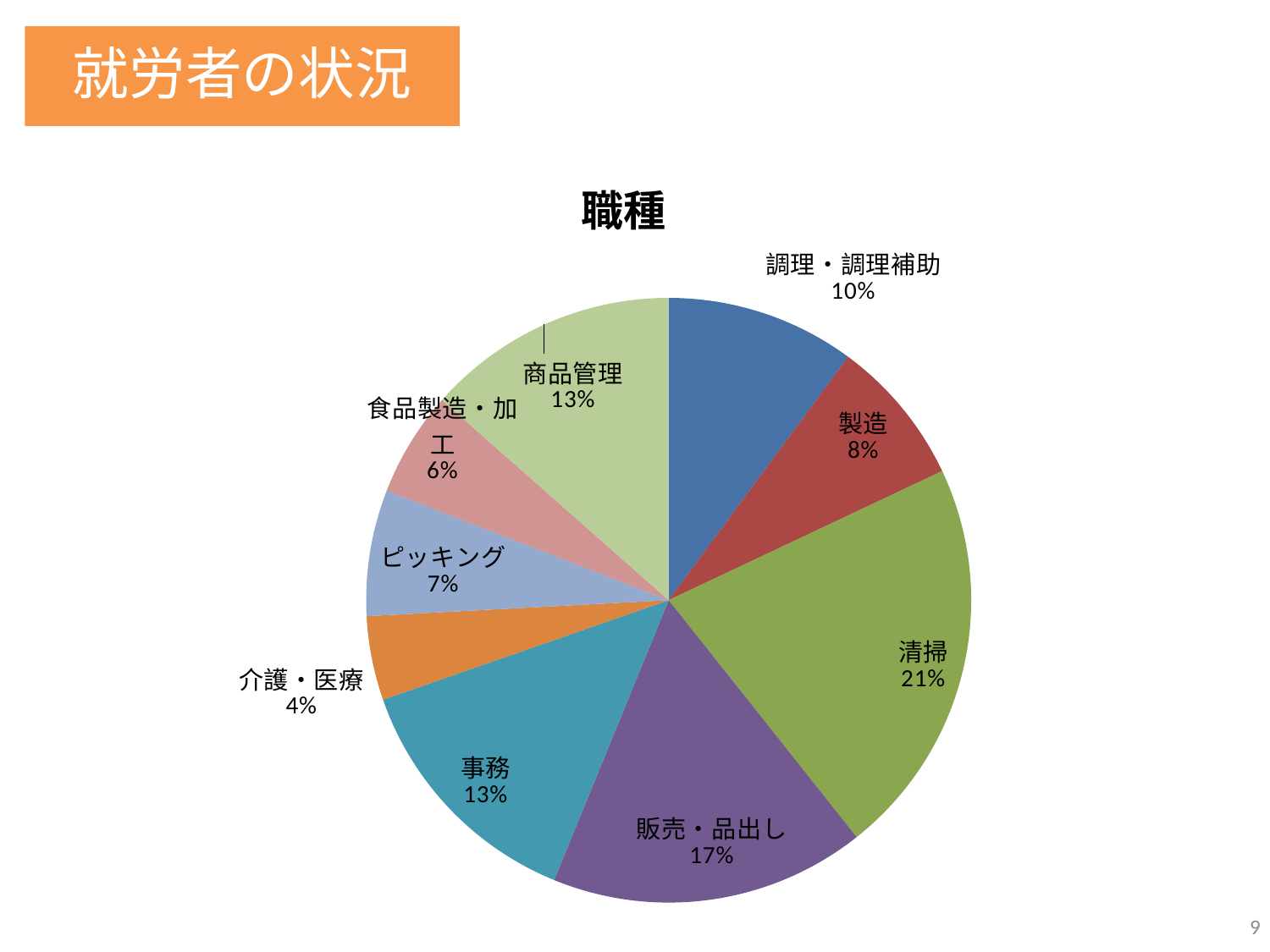

就労者の状況

### Chart: 職種

| Category |  |
|---|---|
| 調理・調理補助 | 9.0 |
| 製造 | 7.0 |
| 清掃 | 19.0 |
| 販売・品出し | 15.0 |
| 事務 | 12.0 |
| 介護・医療 | 4.0 |
| ピッキング | 6.0 |
| 食品製造・加工 | 5.0 |
| 商品管理 | 12.0 |
9